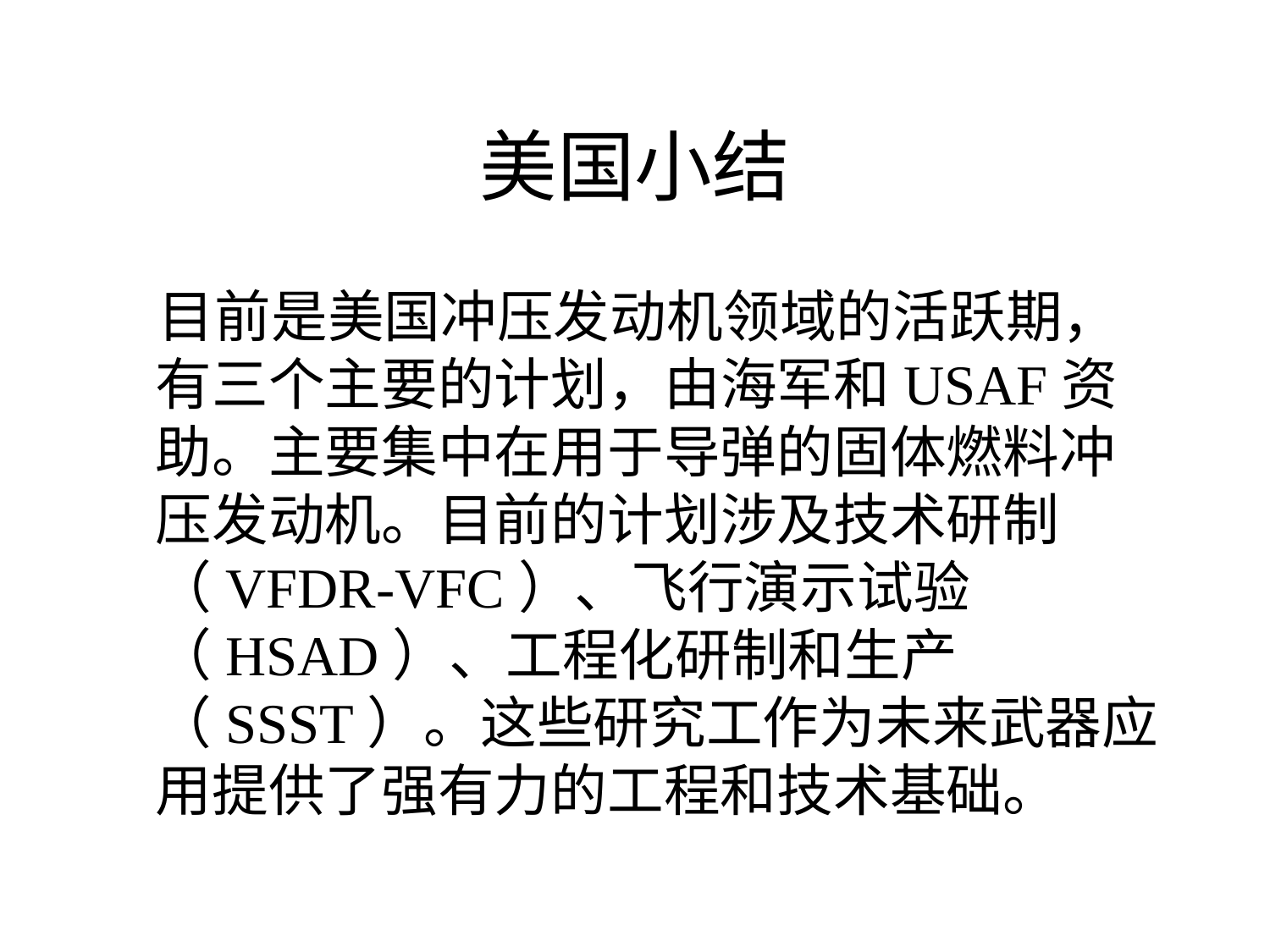

# 美国小结
目前是美国冲压发动机领域的活跃期，有三个主要的计划，由海军和USAF资助。主要集中在用于导弹的固体燃料冲压发动机。目前的计划涉及技术研制（VFDR-VFC）、飞行演示试验（HSAD）、工程化研制和生产（SSST）。这些研究工作为未来武器应用提供了强有力的工程和技术基础。